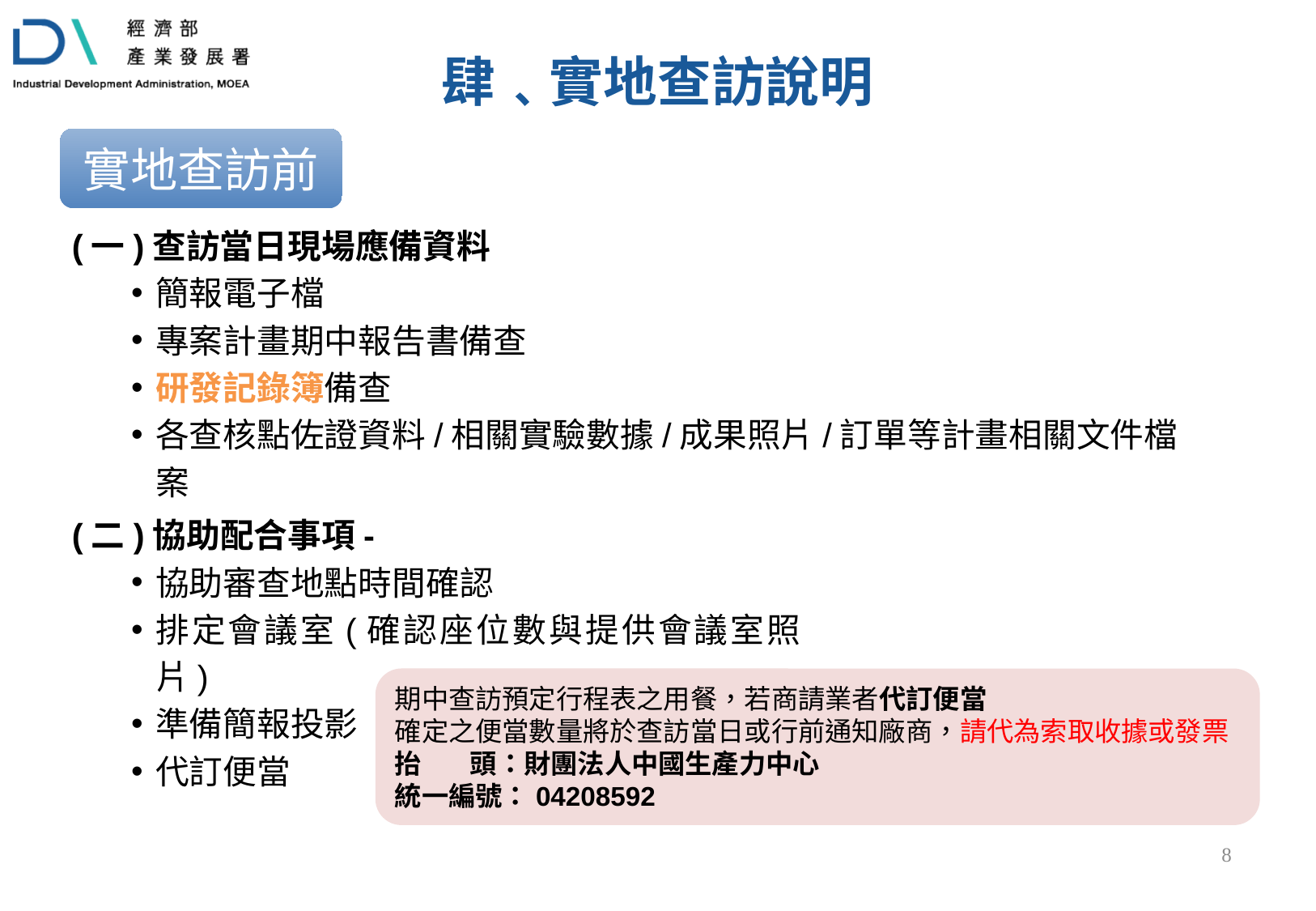

肆﹑實地查訪說明
實地查訪前
(一)查訪當日現場應備資料
簡報電子檔
專案計畫期中報告書備查
研發記錄簿備查
各查核點佐證資料/相關實驗數據/成果照片/訂單等計畫相關文件檔案
(二)協助配合事項-
協助審查地點時間確認
排定會議室(確認座位數與提供會議室照片)
準備簡報投影
代訂便當

期中查訪預定行程表之用餐，若商請業者代訂便當
確定之便當數量將於查訪當日或行前通知廠商，請代為索取收據或發票
抬        頭：財團法人中國生產力中心
統一編號：04208592
8